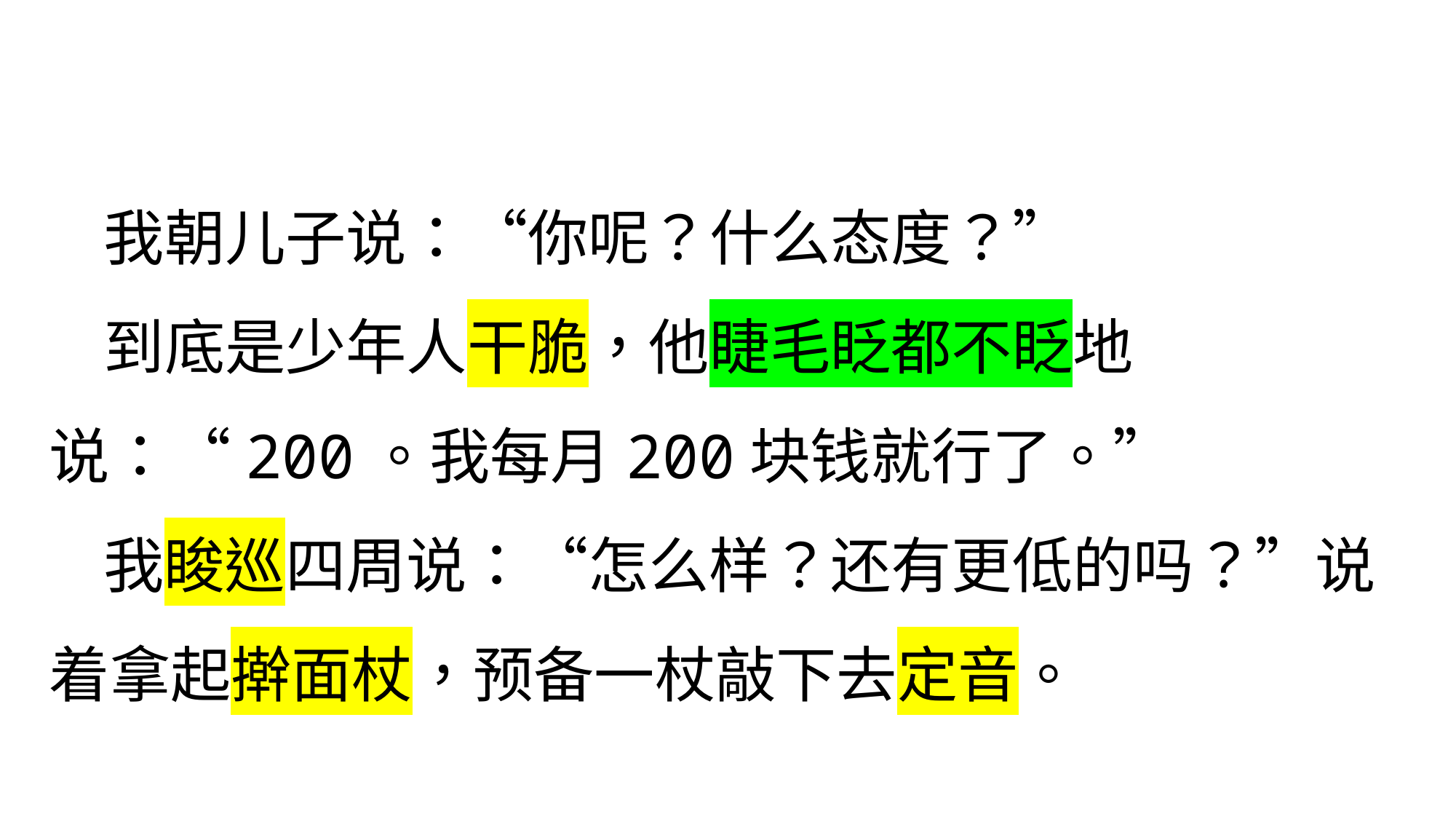

我朝儿子说：“你呢？什么态度？”
到底是少年人干脆，他睫毛眨都不眨地说：“200。我每月200块钱就行了。”
我睃巡四周说：“怎么样？还有更低的吗？”说着拿起擀面杖，预备一杖敲下去定音。